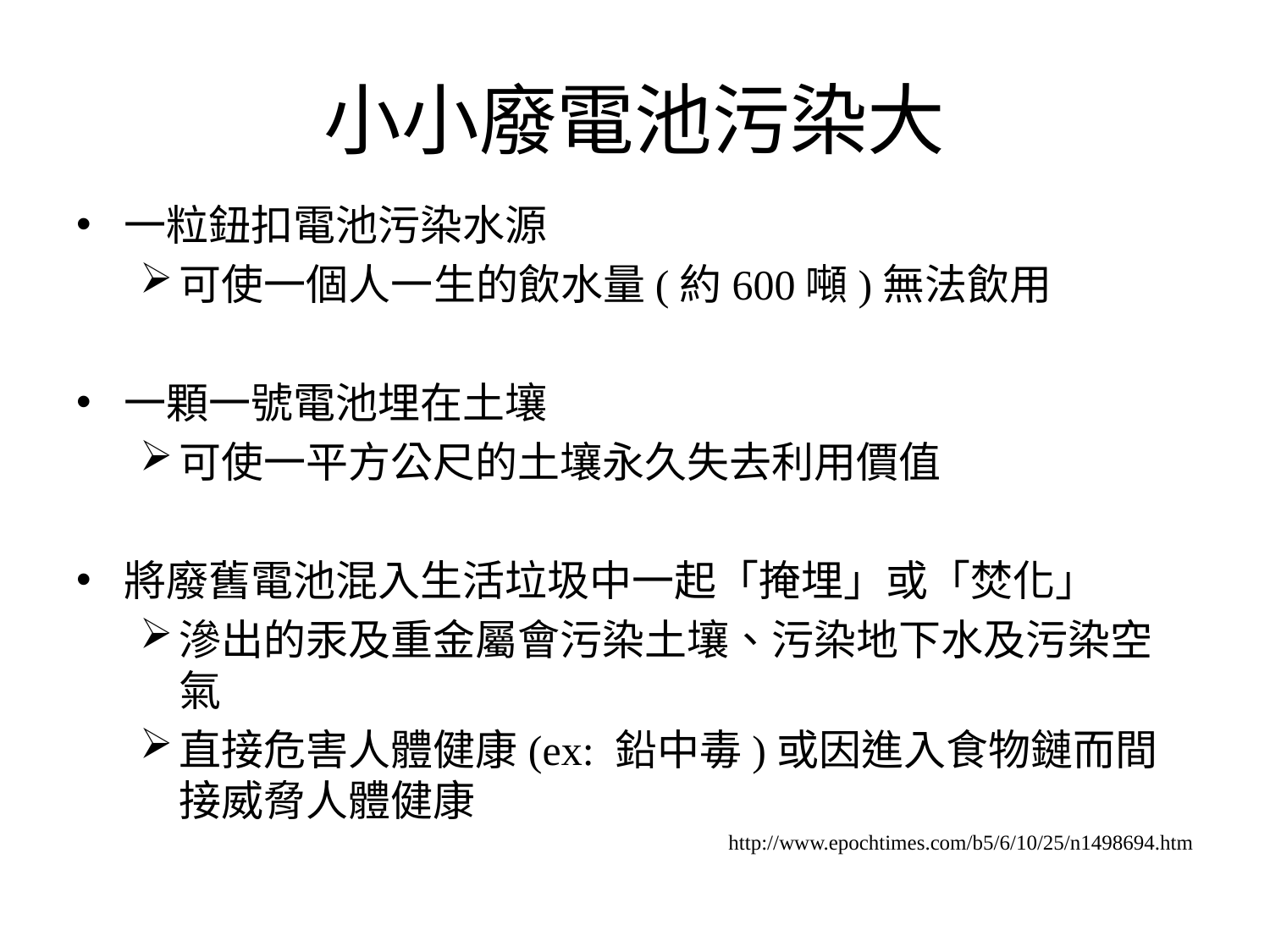

# 小小廢電池污染大
一粒鈕扣電池污染水源
可使一個人一生的飲水量(約600噸)無法飲用

一顆一號電池埋在土壤
可使一平方公尺的土壤永久失去利用價值

將廢舊電池混入生活垃圾中一起「掩埋」或「焚化」
滲出的汞及重金屬會污染土壤、污染地下水及污染空氣
直接危害人體健康(ex: 鉛中毒)或因進入食物鏈而間接威脅人體健康
http://www.epochtimes.com/b5/6/10/25/n1498694.htm